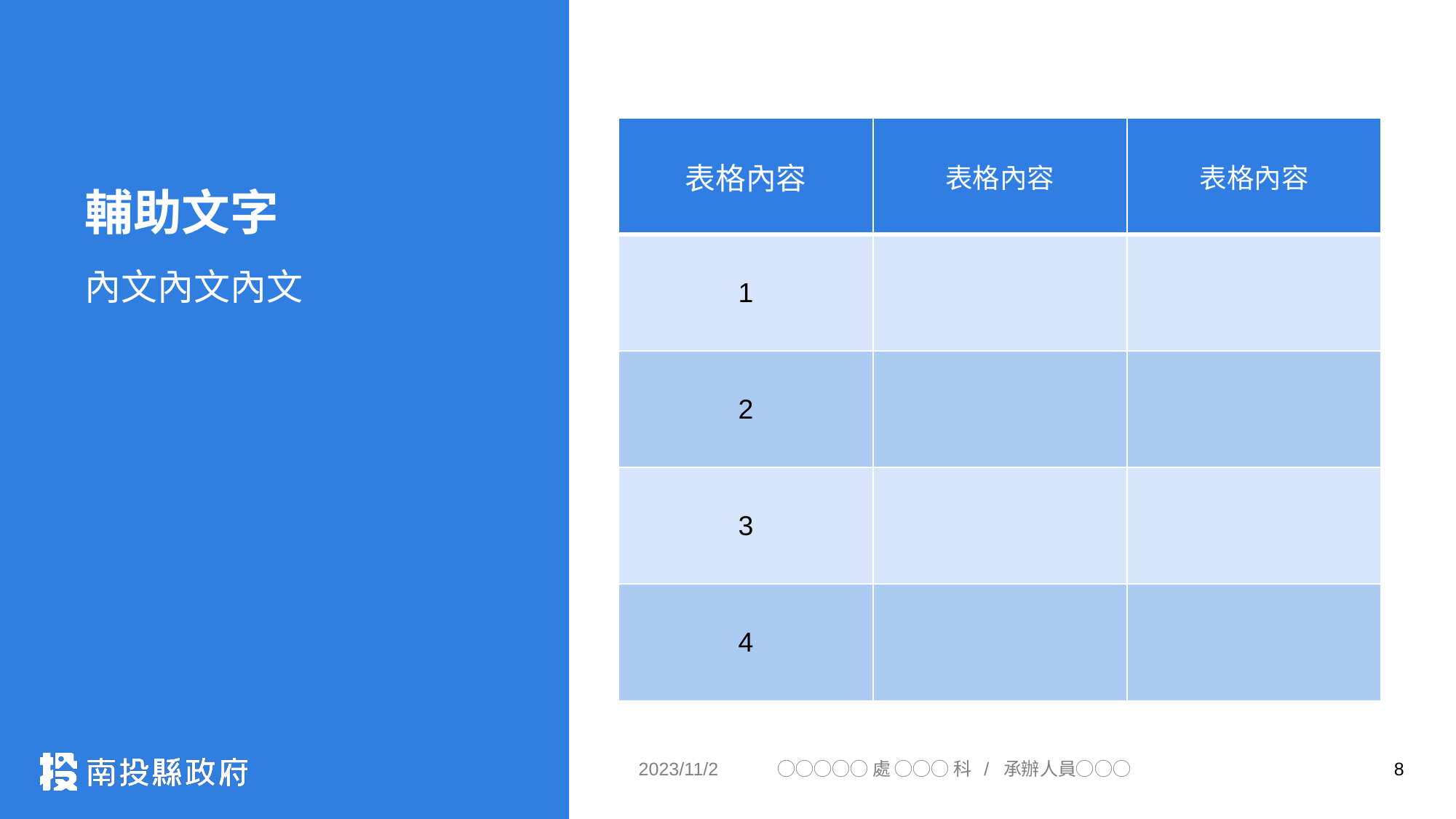

# 輔助文字
| 表格內容 | 表格內容 | 表格內容 |
| --- | --- | --- |
| 1 |  |  |
| 2 |  |  |
| 3 |  |  |
| 4 |  |  |
內文內文內文
2023/11/2
◯◯◯◯◯處 ◯◯◯ 科  /  承辦人員◯◯◯
8